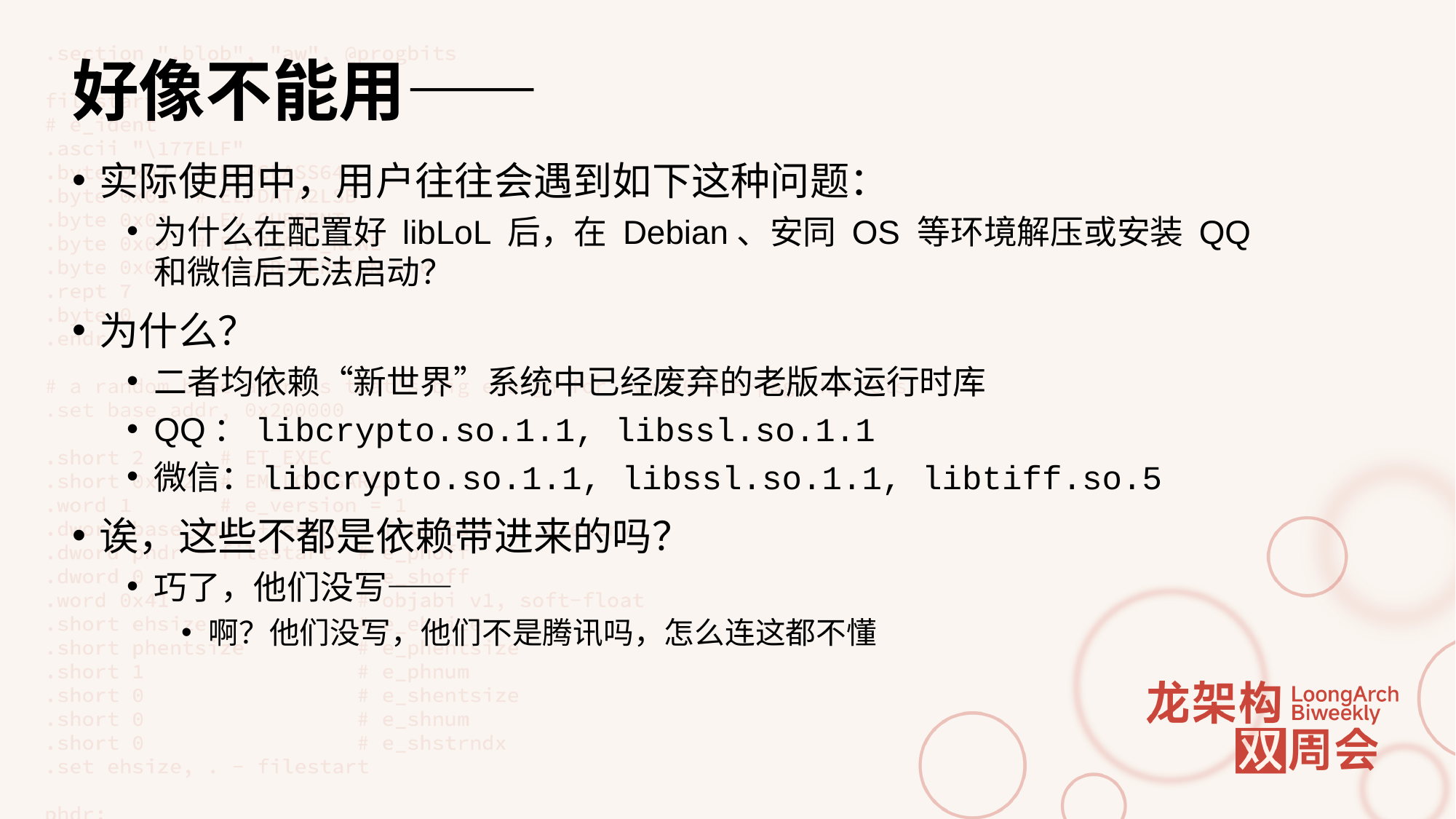

# 好像不能用——
实际使用中，用户往往会遇到如下这种问题：
为什么在配置好 libLoL 后，在 Debian、安同 OS 等环境解压或安装 QQ 和微信后无法启动？
为什么？
二者均依赖“新世界”系统中已经废弃的老版本运行时库
QQ：libcrypto.so.1.1, libssl.so.1.1
微信：libcrypto.so.1.1, libssl.so.1.1, libtiff.so.5
诶，这些不都是依赖带进来的吗？
巧了，他们没写——
啊？他们没写，他们不是腾讯吗，怎么连这都不懂